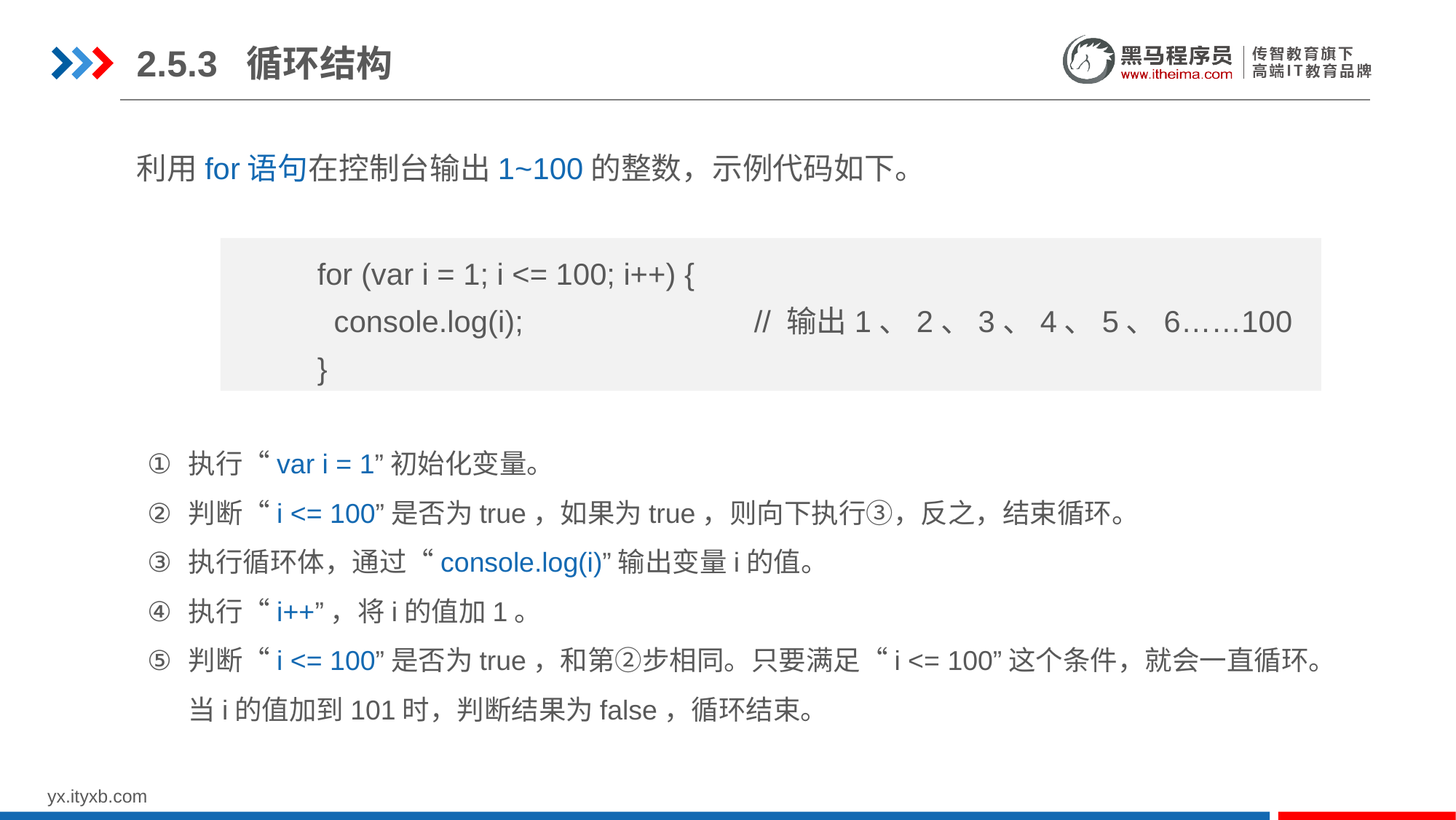

2.5.3  循环结构
利用for语句在控制台输出1~100的整数，示例代码如下。
for (var i = 1; i <= 100; i++) {
  console.log(i);   		// 输出1、2、3、4、5、6……100
}

执行“var i = 1”初始化变量。
判断“i <= 100”是否为true，如果为true，则向下执行③，反之，结束循环。
执行循环体，通过“console.log(i)”输出变量i的值。
执行“i++”，将i的值加1。
判断“i <= 100”是否为true，和第②步相同。只要满足“i <= 100”这个条件，就会一直循环。当i的值加到101时，判断结果为false，循环结束。